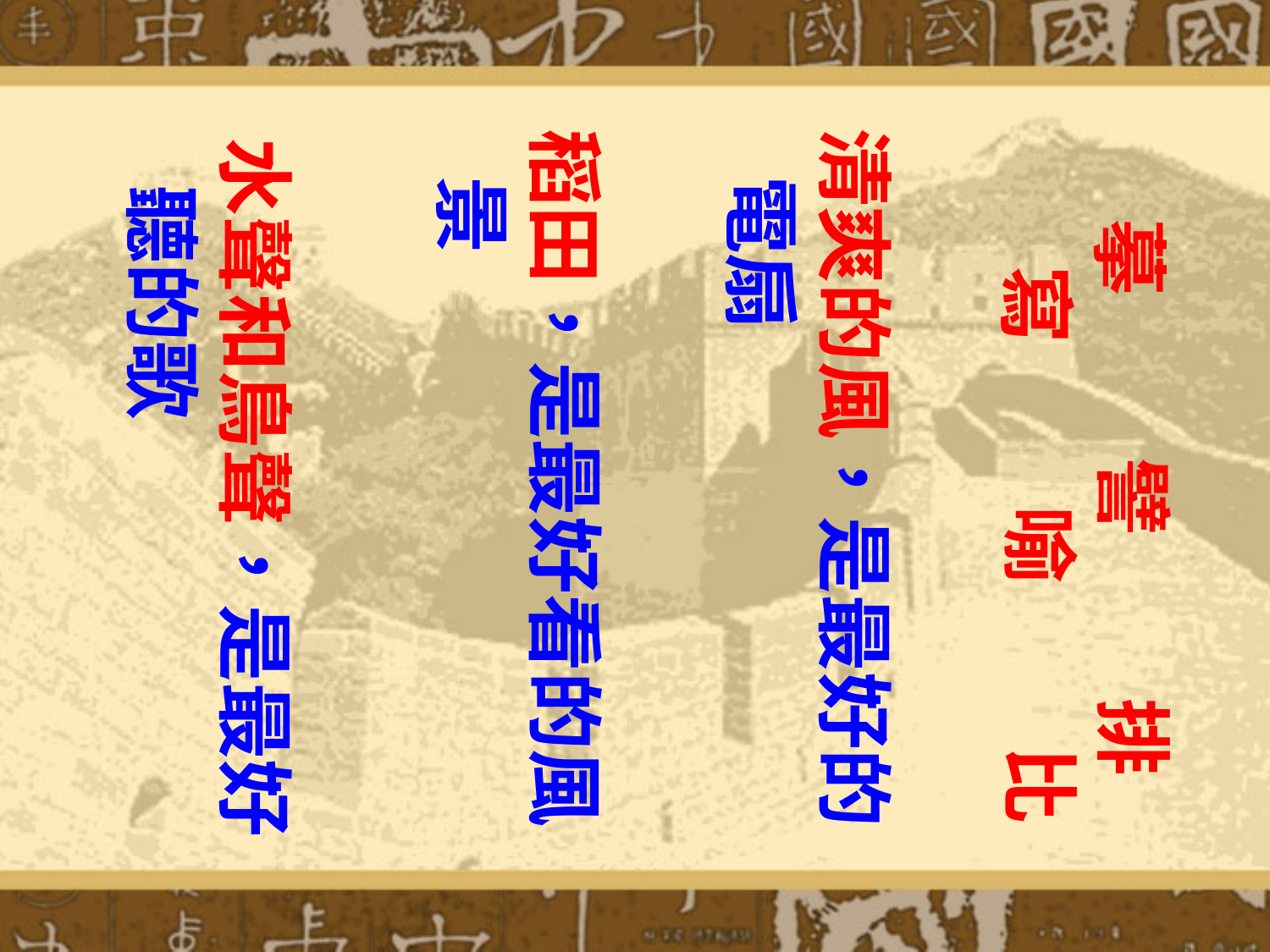

稻田，是最好看的風景
清爽的風，是最好的電扇
水聲和鳥聲，是最好聽的歌
摹寫
譬喻
排比